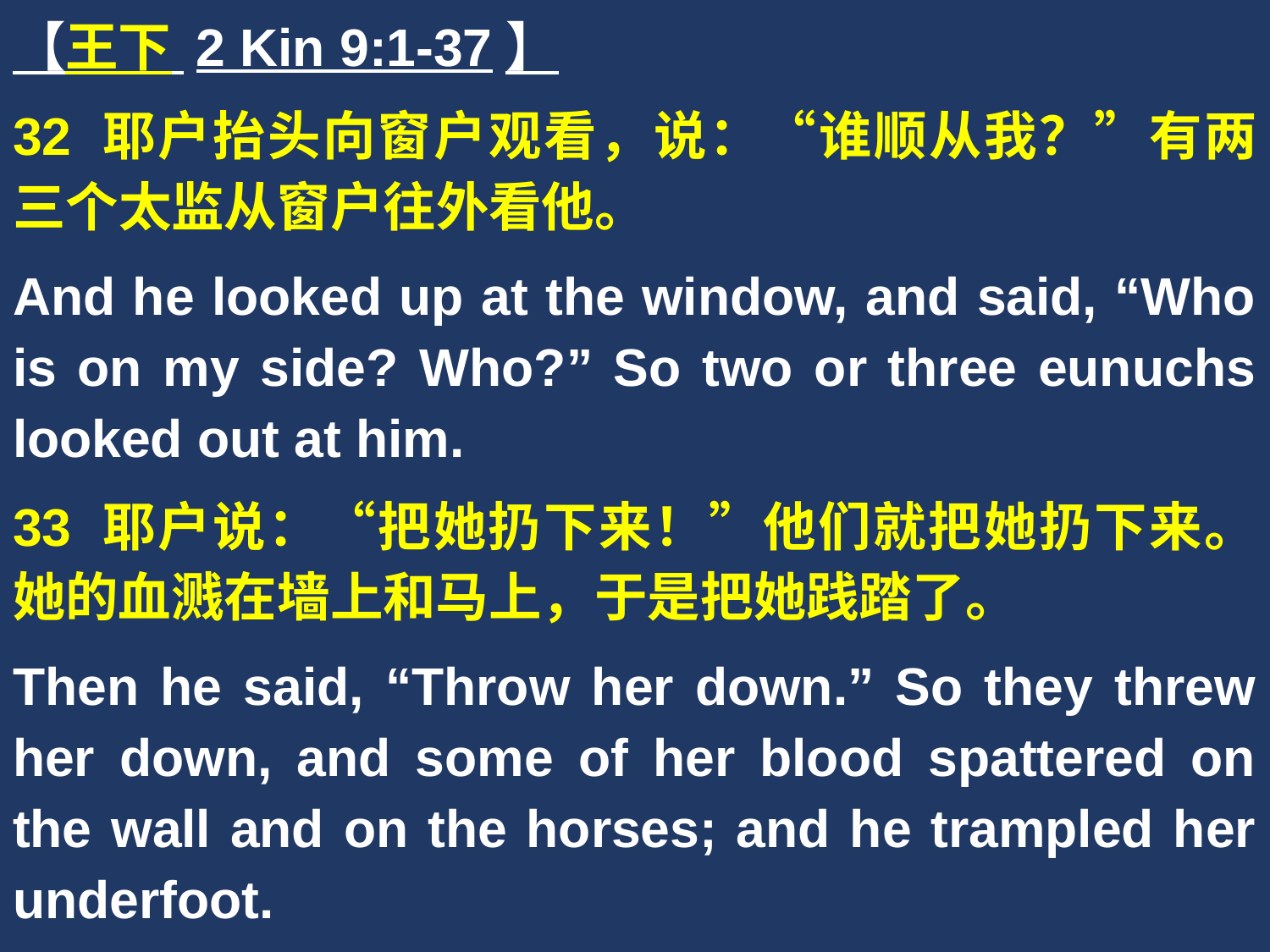

【王下 2 Kin 9:1-37】
32 耶户抬头向窗户观看，说：“谁顺从我？”有两三个太监从窗户往外看他。
And he looked up at the window, and said, “Who is on my side? Who?” So two or three eunuchs looked out at him.
33 耶户说：“把她扔下来！”他们就把她扔下来。她的血溅在墙上和马上，于是把她践踏了。
Then he said, “Throw her down.” So they threw her down, and some of her blood spattered on the wall and on the horses; and he trampled her underfoot.